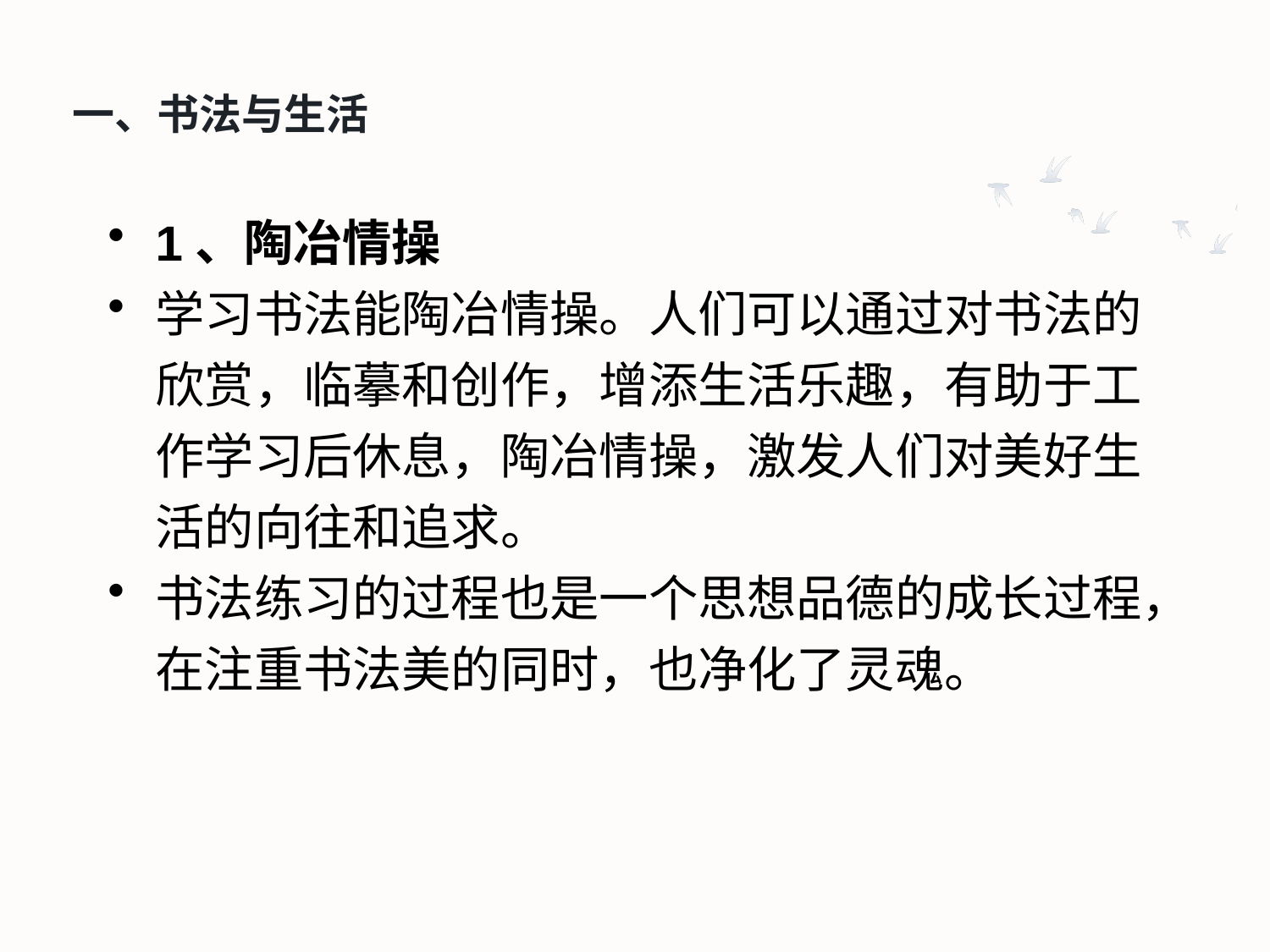

# 一、书法与生活
1、陶冶情操
学习书法能陶冶情操。人们可以通过对书法的欣赏，临摹和创作，增添生活乐趣，有助于工作学习后休息，陶冶情操，激发人们对美好生活的向往和追求。
书法练习的过程也是一个思想品德的成长过程，在注重书法美的同时，也净化了灵魂。